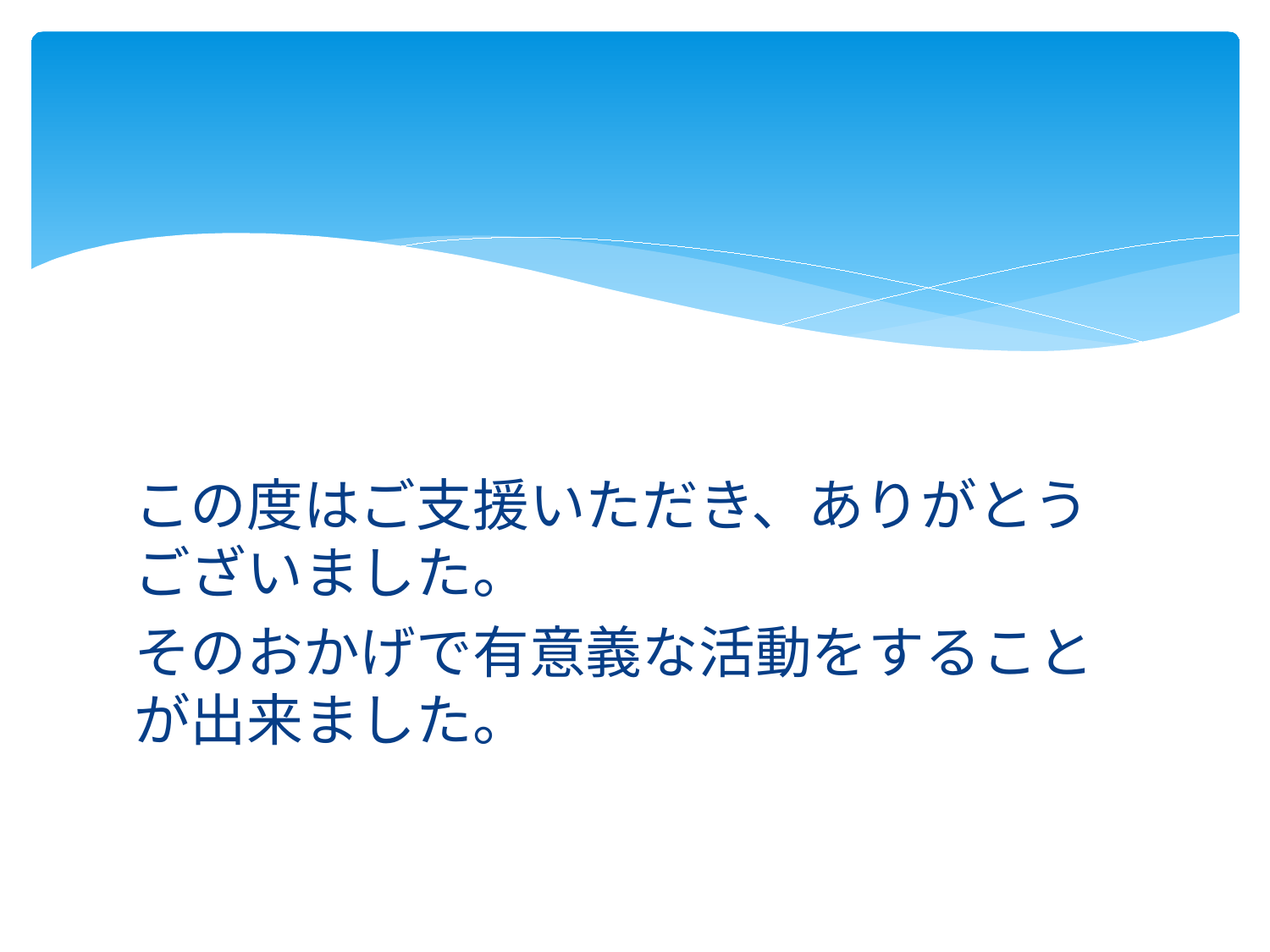

#
この度はご支援いただき、ありがとうございました。
そのおかげで有意義な活動をすることが出来ました。